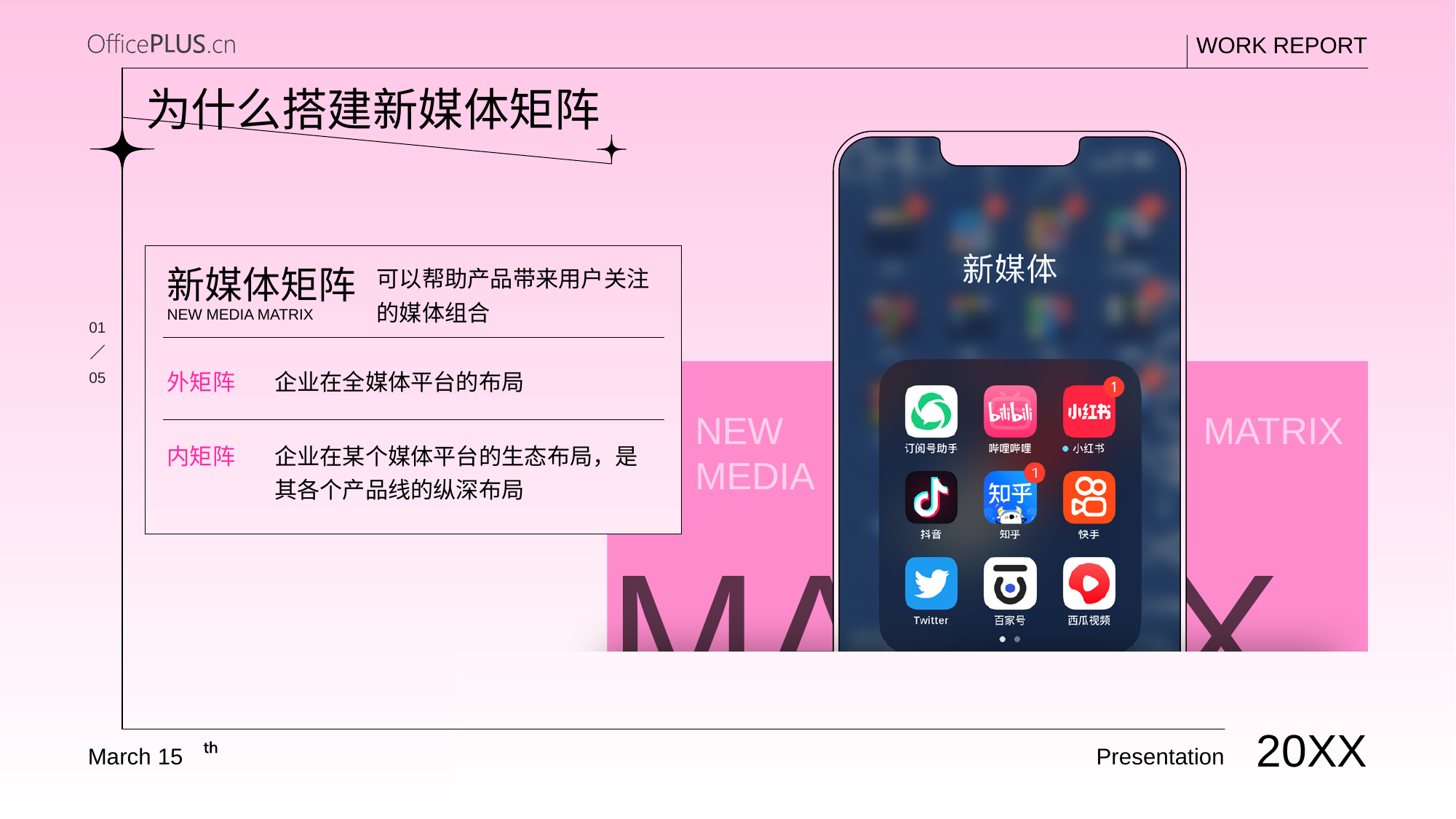

为什么搭建新媒体矩阵

可以帮助产品带来用户关注的媒体组合
新媒体矩阵
NEW MEDIA MATRIX
01
外矩阵
企业在全媒体平台的布局

05
NEW
MEDIA
MATRIX
内矩阵
企业在某个媒体平台的生态布局，是其各个产品线的纵深布局
MATRIX

20XX

March 15
Presentation